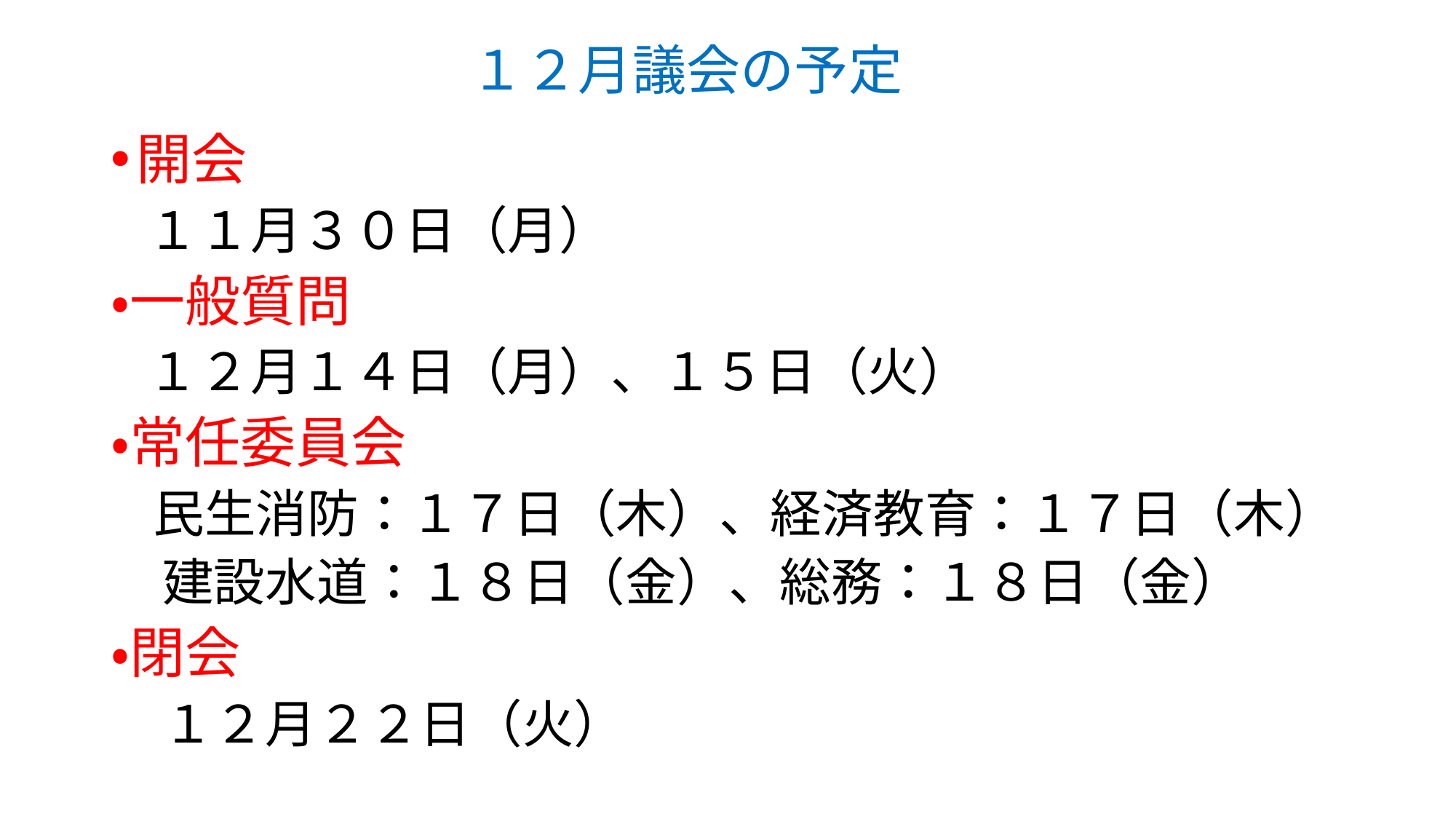

# １２月議会の予定
開会
　１１月３０日（月）
・一般質問
　１２月１４日（月）、１５日（火）
・常任委員会
　民生消防：１７日（木）、経済教育：１７日（木）
　建設水道：１８日（金）、総務：１８日（金）
・閉会
　１２月２２日（火）